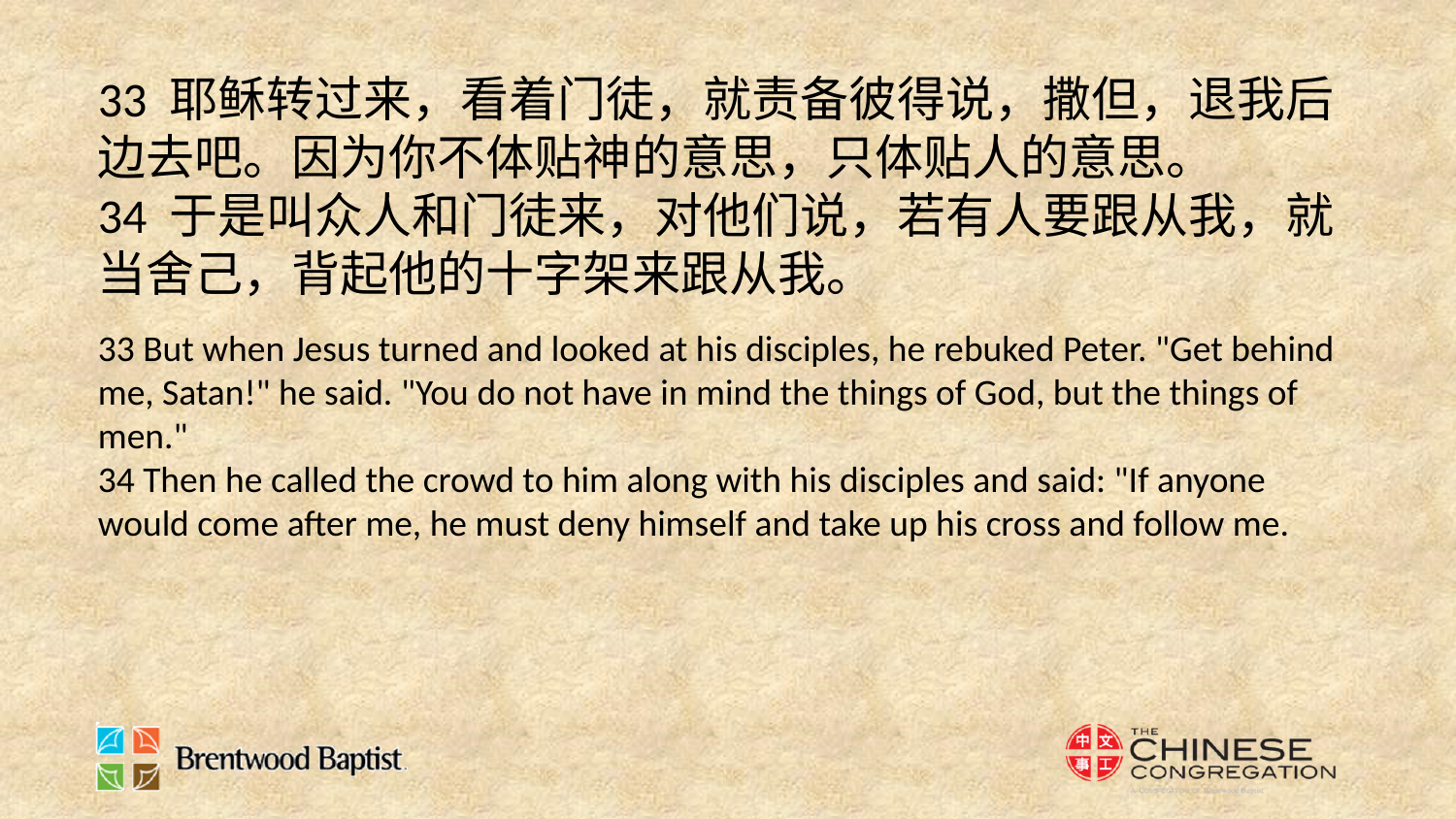

33 耶稣转过来，看着门徒，就责备彼得说，撒但，退我后边去吧。因为你不体贴神的意思，只体贴人的意思。
34 于是叫众人和门徒来，对他们说，若有人要跟从我，就当舍己，背起他的十字架来跟从我。

33 But when Jesus turned and looked at his disciples, he rebuked Peter. "Get behind me, Satan!" he said. "You do not have in mind the things of God, but the things of men."
34 Then he called the crowd to him along with his disciples and said: "If anyone would come after me, he must deny himself and take up his cross and follow me.